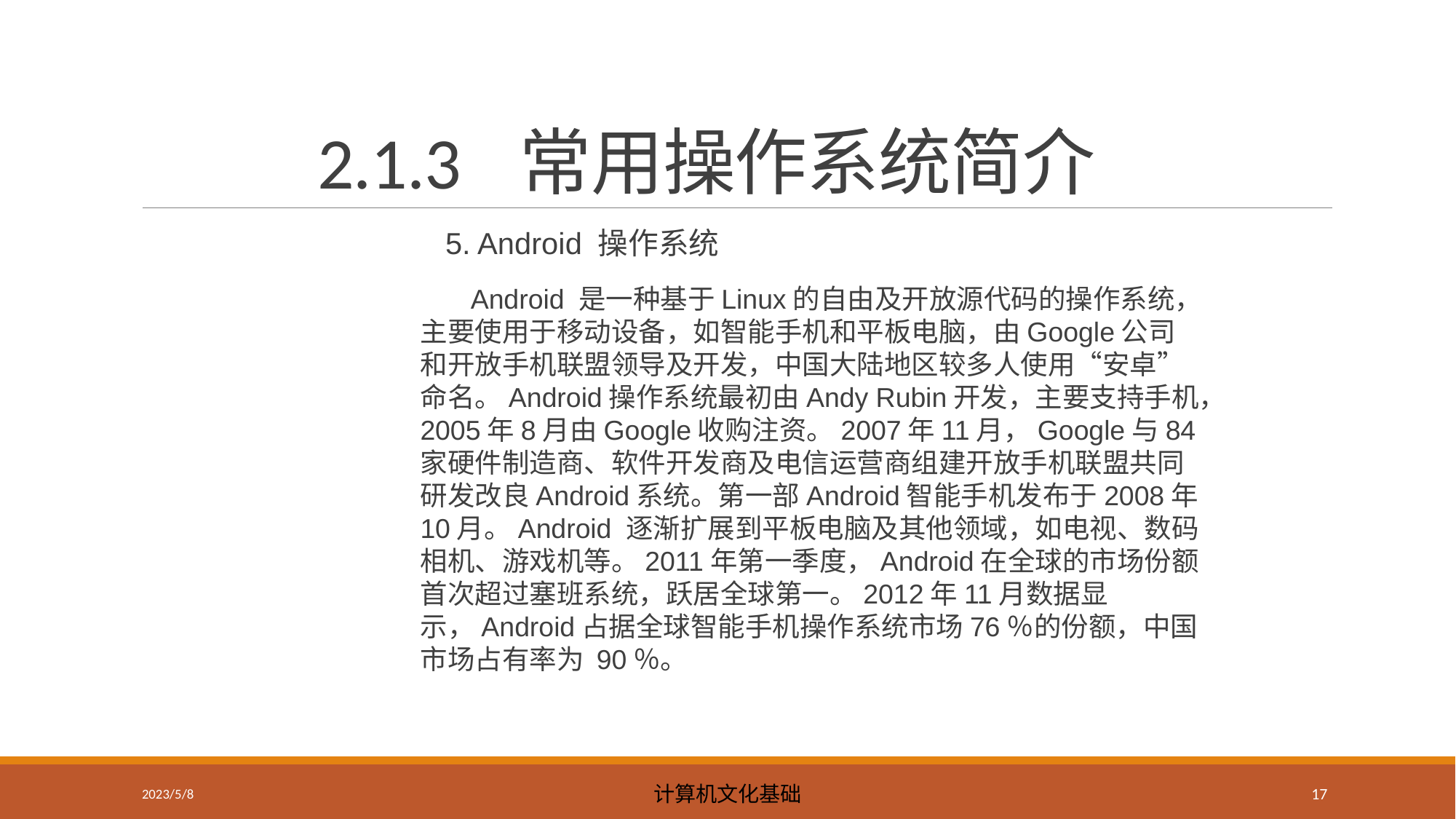

# 2.1.3  常用操作系统简介
   5. Android 操作系统
             Android 是一种基于Linux的自由及开放源代码的操作系统，主要使用于移动设备，如智能手机和平板电脑，由Google公司和开放手机联盟领导及开发，中国大陆地区较多人使用“安卓”命名。Android操作系统最初由Andy Rubin开发，主要支持手机，2005年8月由Google收购注资。2007年11月，Google与84家硬件制造商、软件开发商及电信运营商组建开放手机联盟共同研发改良Android系统。第一部Android智能手机发布于2008年10月。Android 逐渐扩展到平板电脑及其他领域，如电视、数码相机、游戏机等。2011年第一季度，Android在全球的市场份额首次超过塞班系统，跃居全球第一。2012年11月数据显示，Android占据全球智能手机操作系统市场76％的份额，中国市场占有率为 90％。
2023/5/8
计算机文化基础
17